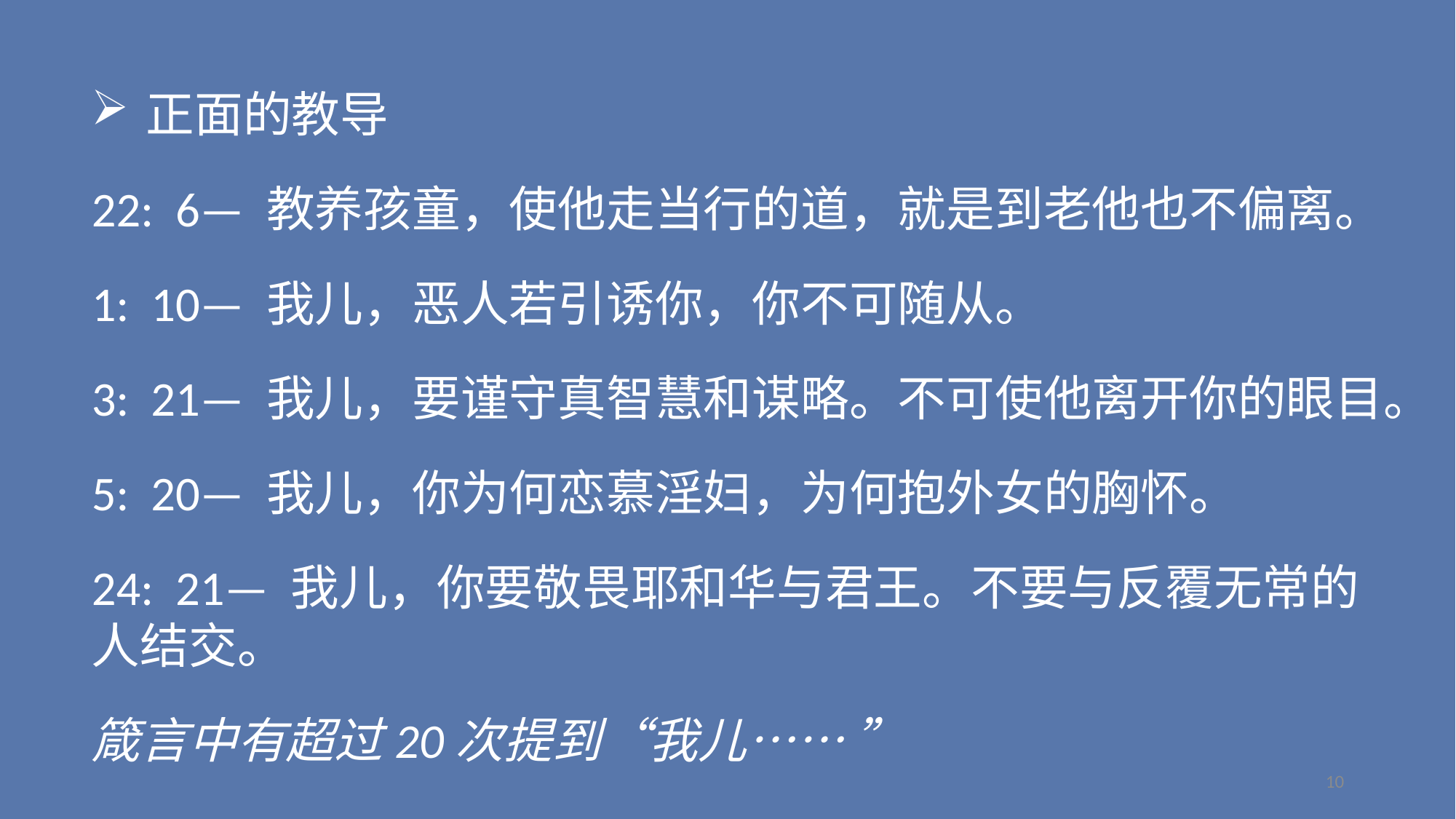

正面的教导
22:  6— 教养孩童，使他走当行的道，就是到老他也不偏离。
1:  10— 我儿，恶人若引诱你，你不可随从。
3:  21— 我儿，要谨守真智慧和谋略。不可使他离开你的眼目。
5:  20— 我儿，你为何恋慕淫妇，为何抱外女的胸怀。
24:  21— 我儿，你要敬畏耶和华与君王。不要与反覆无常的人结交。
箴言中有超过20次提到“我儿…… ”
10